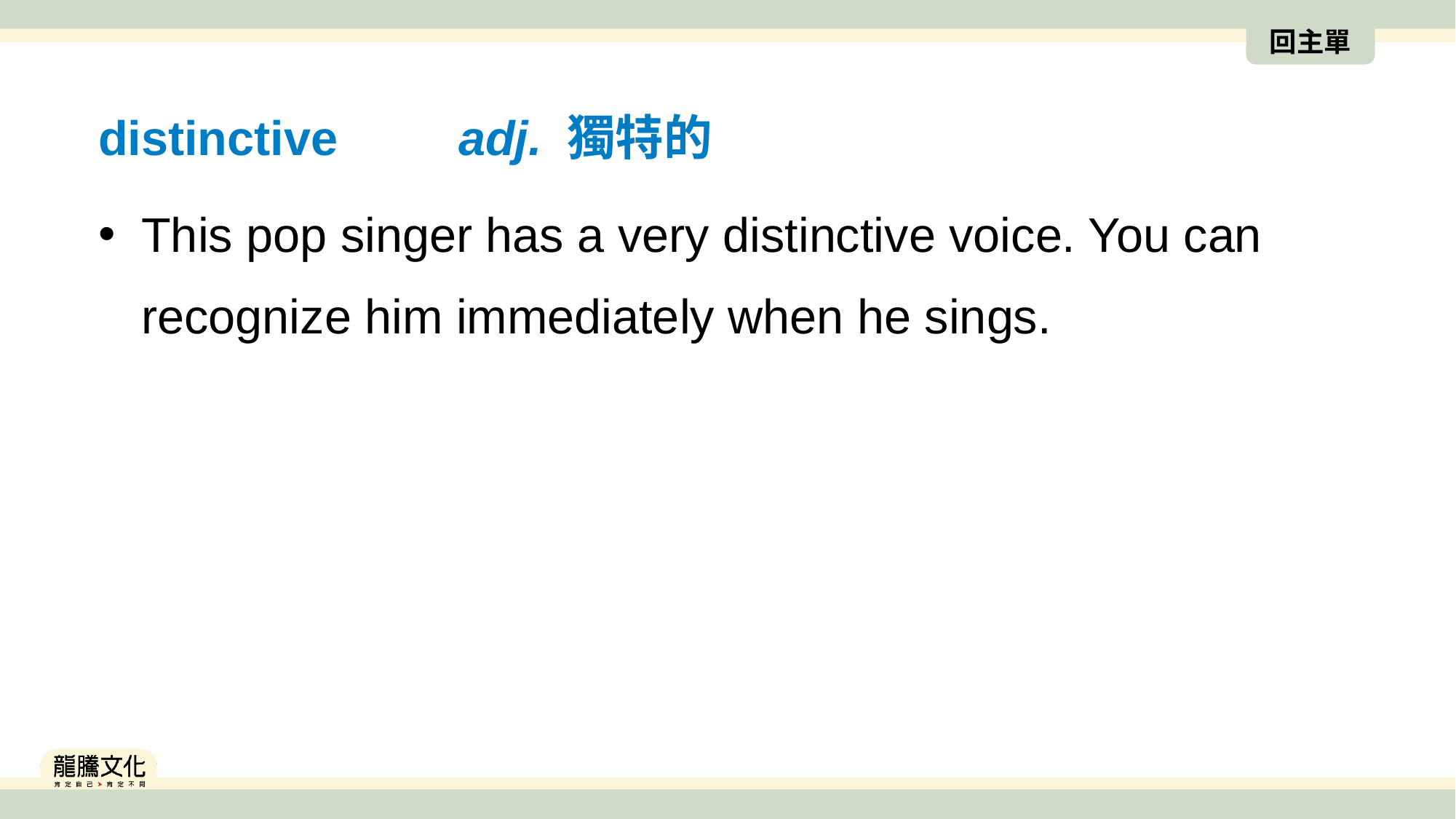

回主單
distinctive　　adj. 獨特的
This pop singer has a very distinctive voice. You can recognize him immediately when he sings.